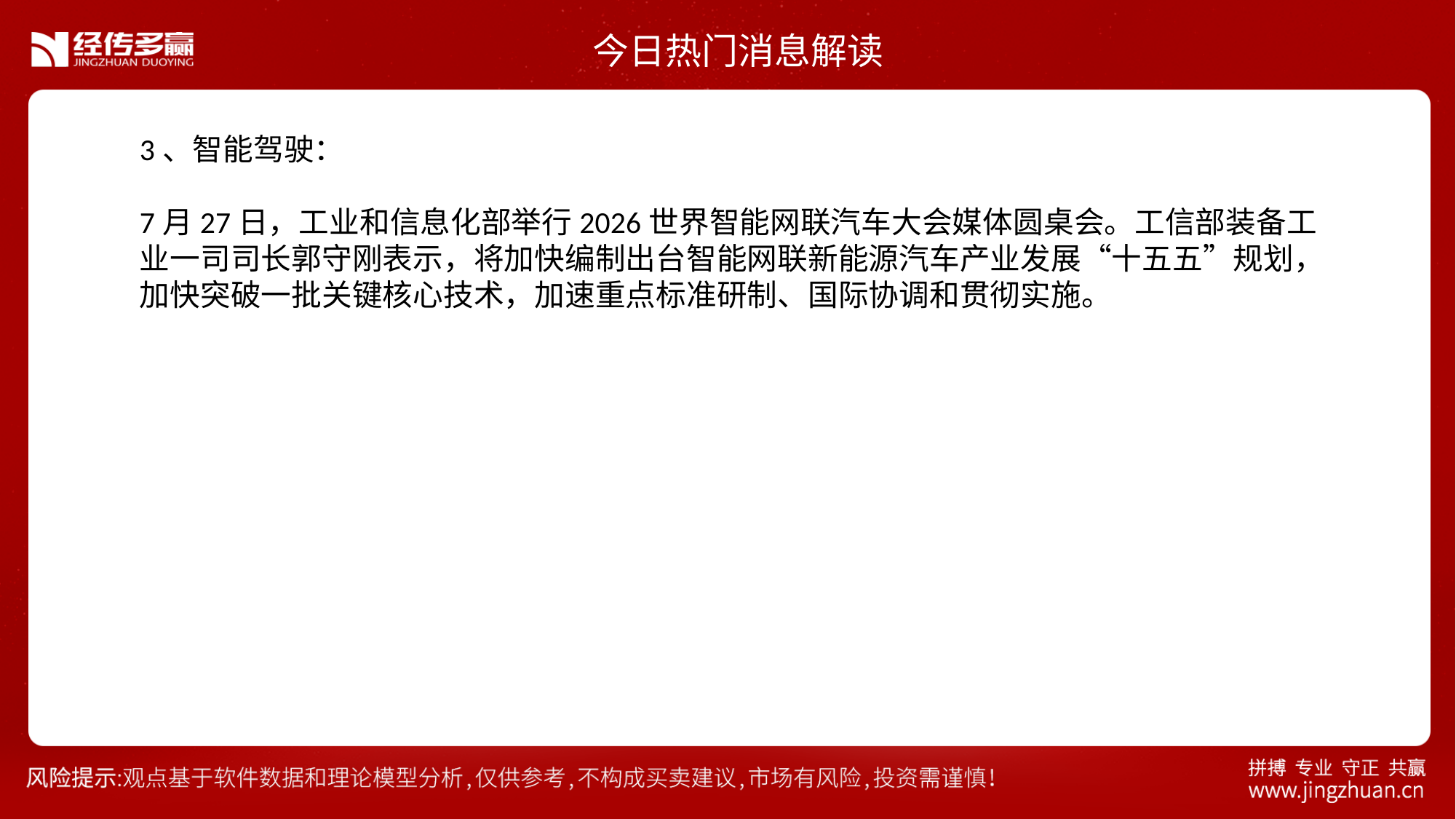

今日热门消息解读
3、智能驾驶：

7月27日，工业和信息化部举行2026世界智能网联汽车大会媒体圆桌会。工信部装备工业一司司长郭守刚表示，将加快编制出台智能网联新能源汽车产业发展“十五五”规划，加快突破一批关键核心技术，加速重点标准研制、国际协调和贯彻实施。